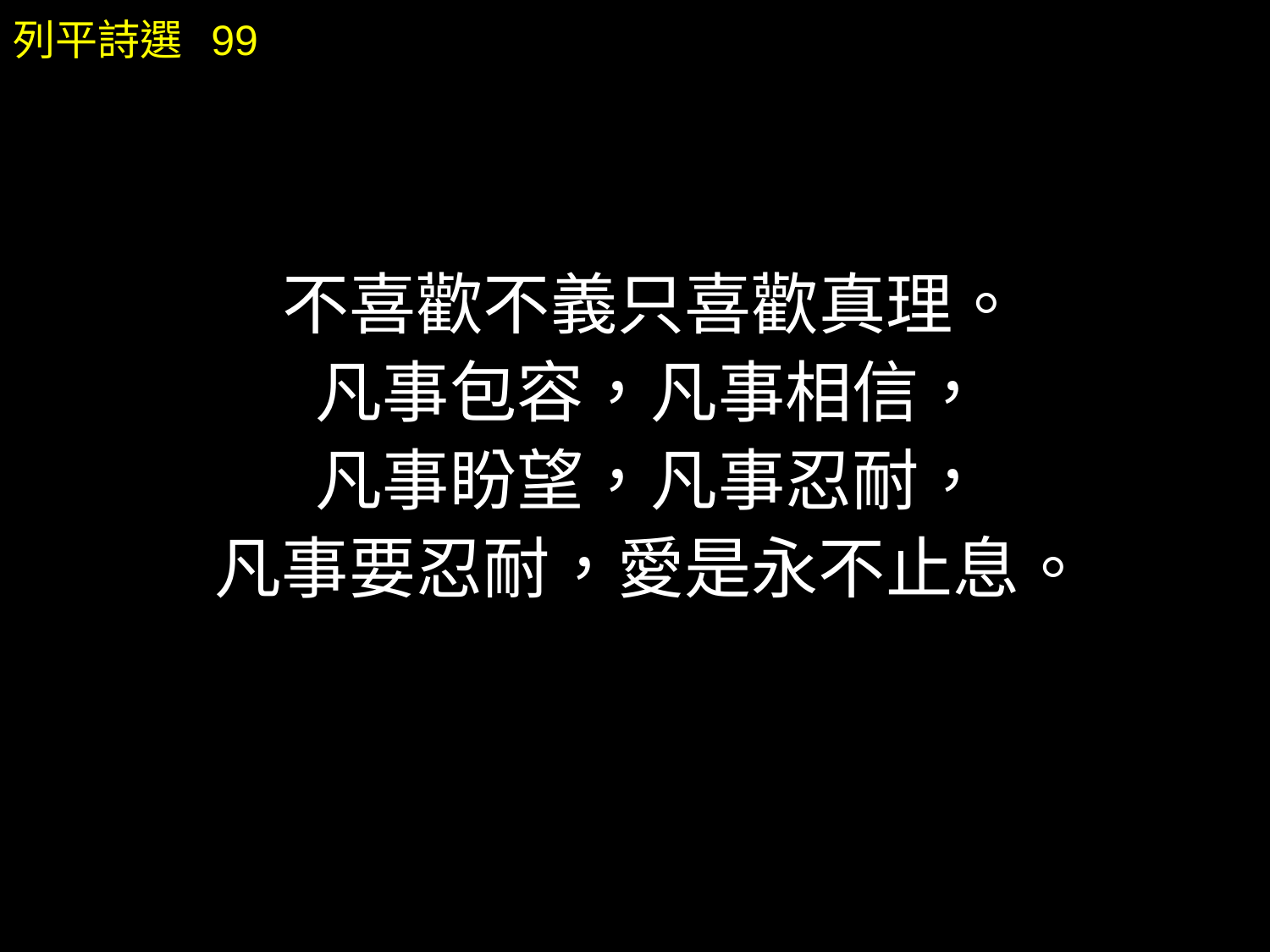

不喜歡不義只喜歡真理。
凡事包容，凡事相信，
凡事盼望，凡事忍耐，
凡事要忍耐，愛是永不止息。
列平詩選  99